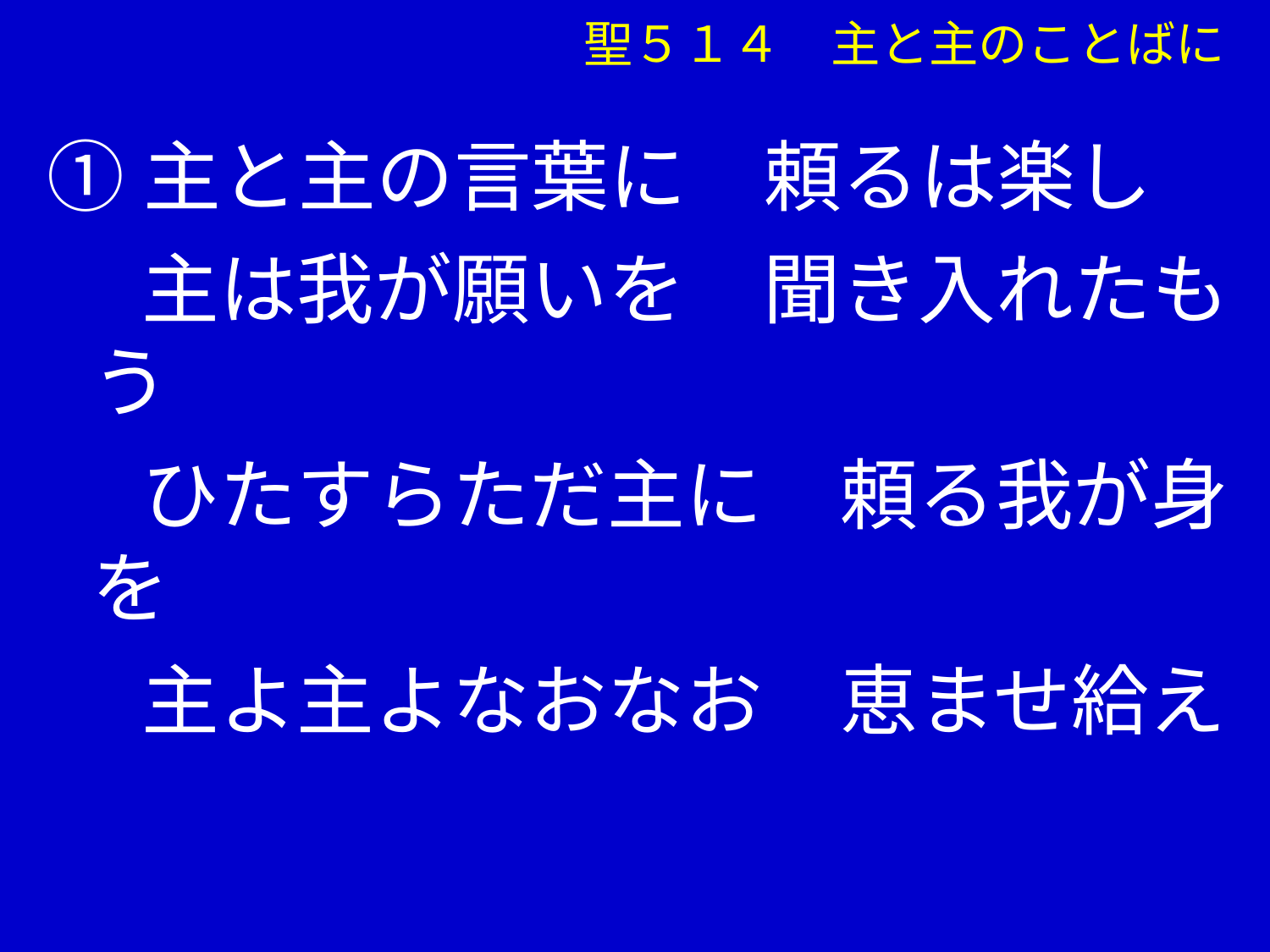

聖５１４　主と主のことばに
①主と主の言葉に　頼るは楽し
　 主は我が願いを　聞き入れたもう
　 ひたすらただ主に　頼る我が身を
　 主よ主よなおなお　恵ませ給え